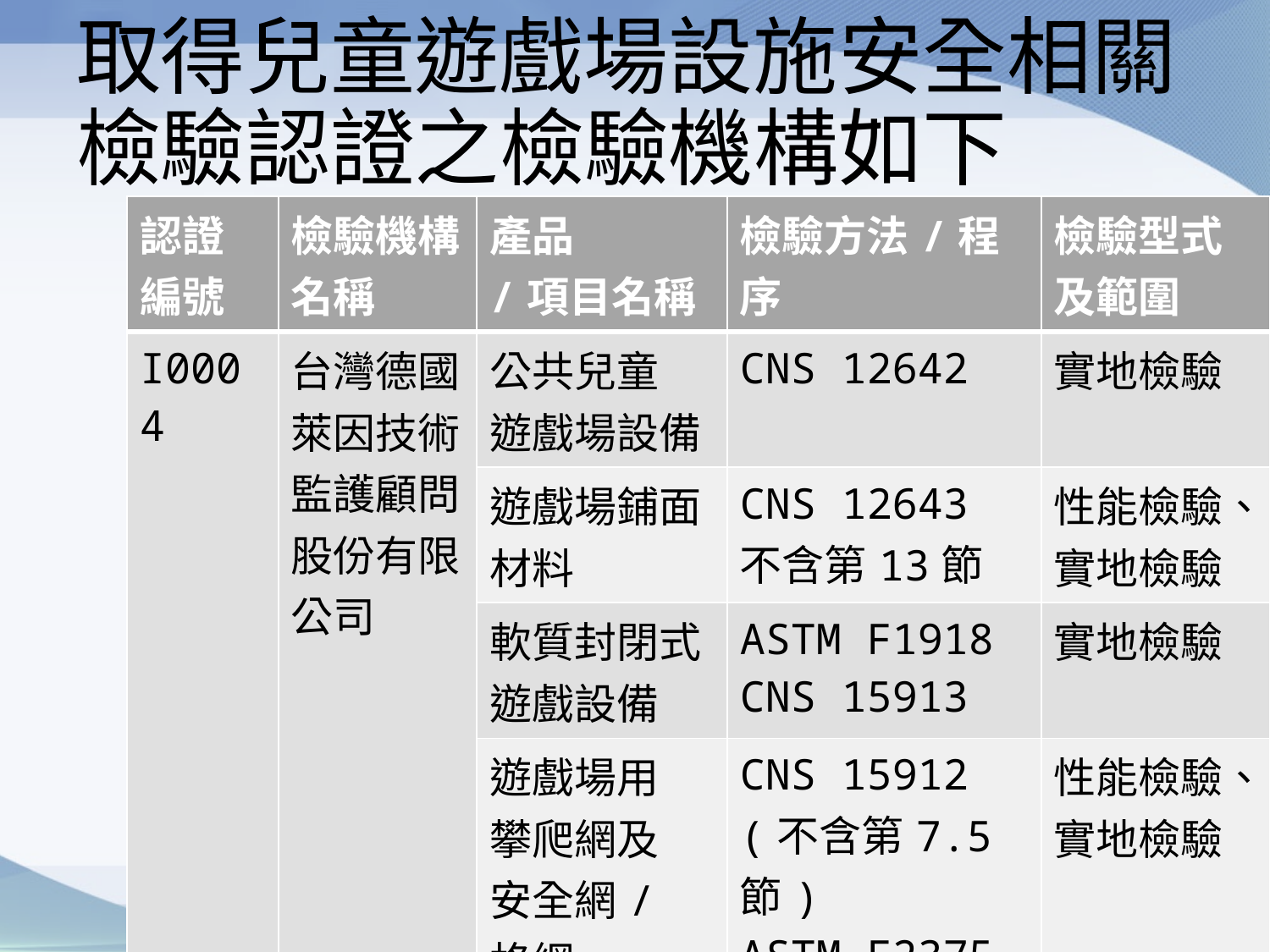

# 取得兒童遊戲場設施安全相關檢驗認證之檢驗機構如下
| 認證編號 | 檢驗機構名稱 | 產品 /項目名稱 | 檢驗方法/程序 | 檢驗型式及範圍 |
| --- | --- | --- | --- | --- |
| I0004 | 台灣德國萊因技術監護顧問 股份有限公司 | 公共兒童 遊戲場設備 | CNS 12642 | 實地檢驗 |
|  |  | 遊戲場鋪面材料 | CNS 12643 不含第13節 | 性能檢驗、實地檢驗 |
|  |  | 軟質封閉式遊戲設備 | ASTM F1918 CNS 15913 | 實地檢驗 |
|  |  | 遊戲場用 攀爬網及 安全網/ 格網 | CNS 15912 (不含第7.5 節) ASTM F2375 (不含第7.5 節) | 性能檢驗、實地檢驗 |